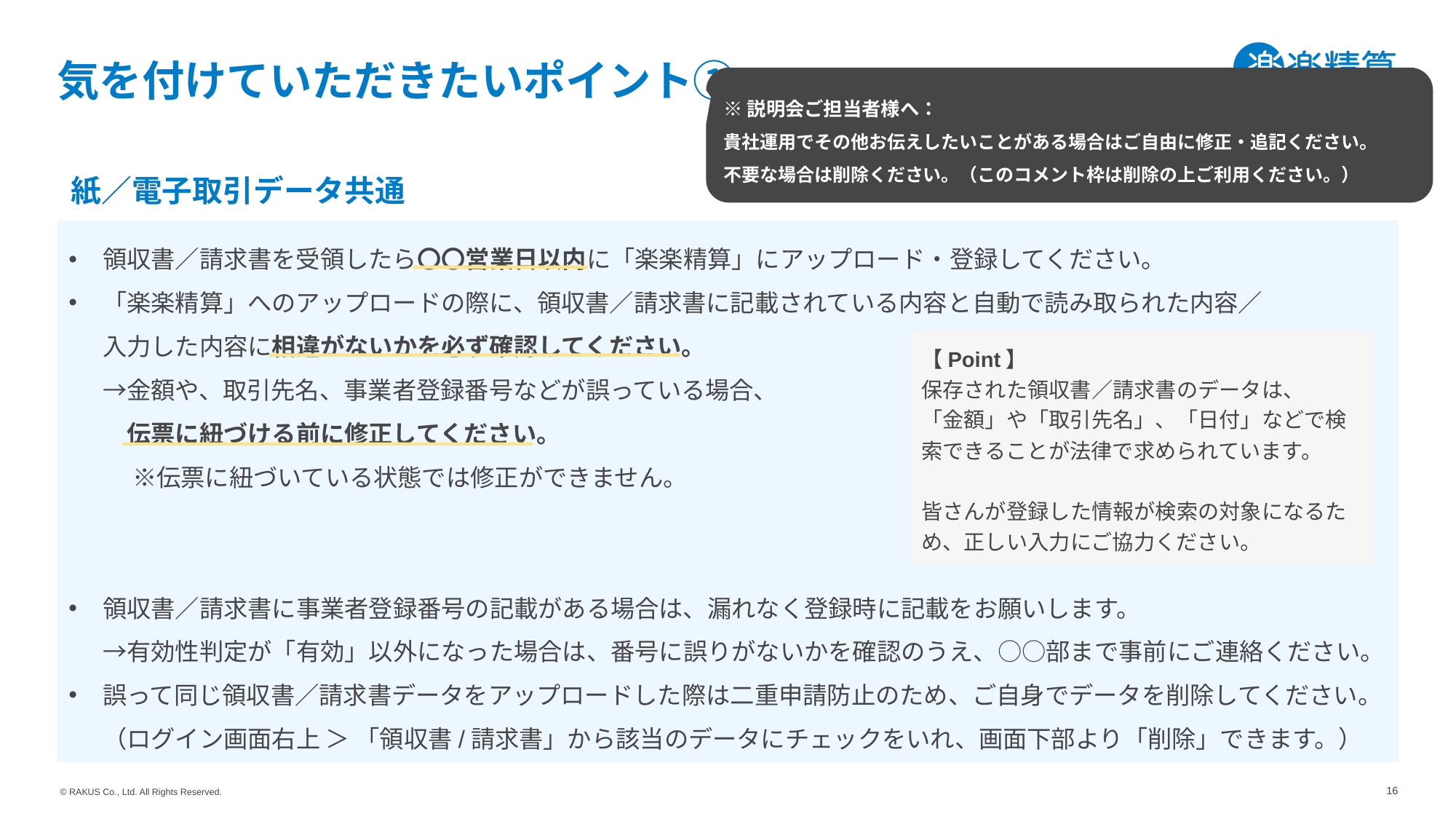

# 気を付けていただきたいポイント①
※説明会ご担当者様へ：
貴社運用でその他お伝えしたいことがある場合はご自由に修正・追記ください。
不要な場合は削除ください。（このコメント枠は削除の上ご利用ください。）

紙／電子取引データ共通
領収書／請求書を受領したら〇〇営業日以内に「楽楽精算」にアップロード・登録してください。
「楽楽精算」へのアップロードの際に、領収書／請求書に記載されている内容と自動で読み取られた内容／
入力した内容に相違がないかを必ず確認してください。
→金額や、取引先名、事業者登録番号などが誤っている場合、
　伝票に紐づける前に修正してください。
　 ※伝票に紐づいている状態では修正ができません。

領収書／請求書に事業者登録番号の記載がある場合は、漏れなく登録時に記載をお願いします。
→有効性判定が「有効」以外になった場合は、番号に誤りがないかを確認のうえ、○○部まで事前にご連絡ください。
誤って同じ領収書／請求書データをアップロードした際は二重申請防止のため、ご自身でデータを削除してください。
（ログイン画面右上 ＞ 「領収書/請求書」から該当のデータにチェックをいれ、画面下部より「削除」できます。）

【Point】
保存された領収書／請求書のデータは、
「金額」や「取引先名」、「日付」などで検索できることが法律で求められています。

皆さんが登録した情報が検索の対象になるため、正しい入力にご協力ください。

16